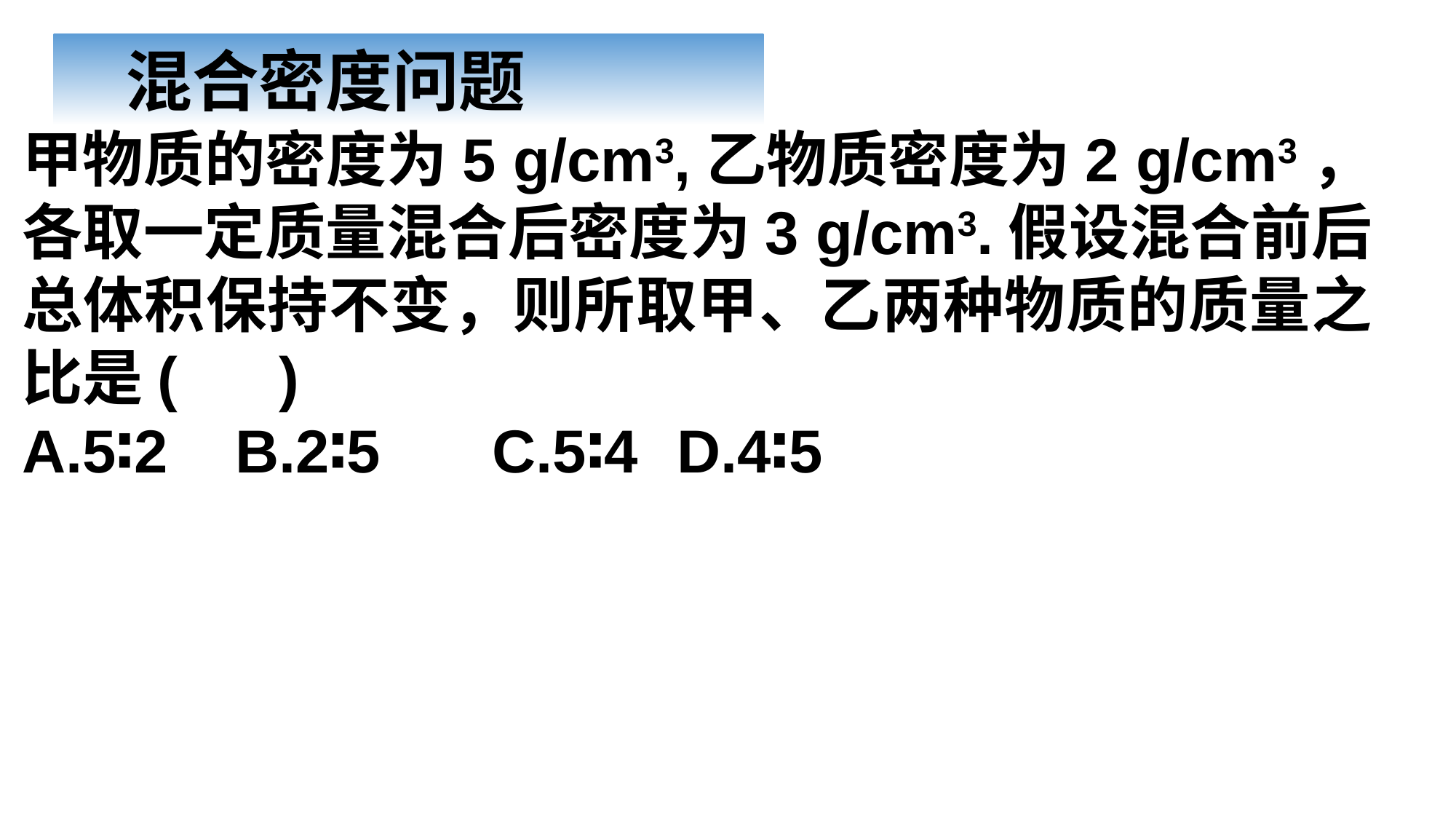

混合密度问题
甲物质的密度为5 g/cm3,乙物质密度为2 g/cm3，各取一定质量混合后密度为3 g/cm3.假设混合前后总体积保持不变，则所取甲、乙两种物质的质量之比是(      )
A.5∶2    B.2∶5	  C.5∶4	D.4∶5